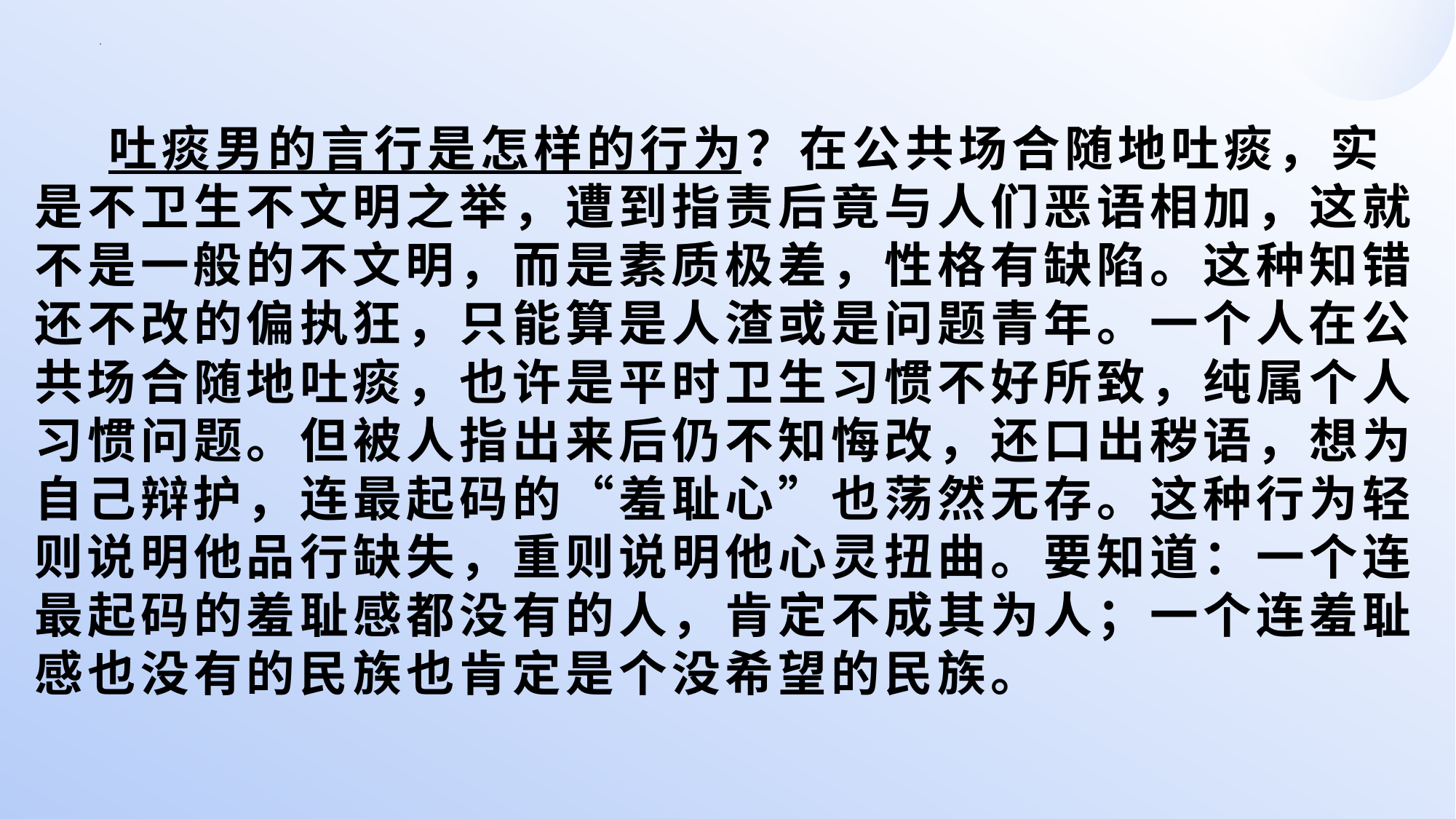

吐痰男的言行是怎样的行为？在公共场合随地吐痰，实是不卫生不文明之举，遭到指责后竟与人们恶语相加，这就不是一般的不文明，而是素质极差，性格有缺陷。这种知错还不改的偏执狂，只能算是人渣或是问题青年。一个人在公共场合随地吐痰，也许是平时卫生习惯不好所致，纯属个人习惯问题。但被人指出来后仍不知悔改，还口出秽语，想为自己辩护，连最起码的“羞耻心”也荡然无存。这种行为轻则说明他品行缺失，重则说明他心灵扭曲。要知道：一个连最起码的羞耻感都没有的人，肯定不成其为人；一个连羞耻感也没有的民族也肯定是个没希望的民族。